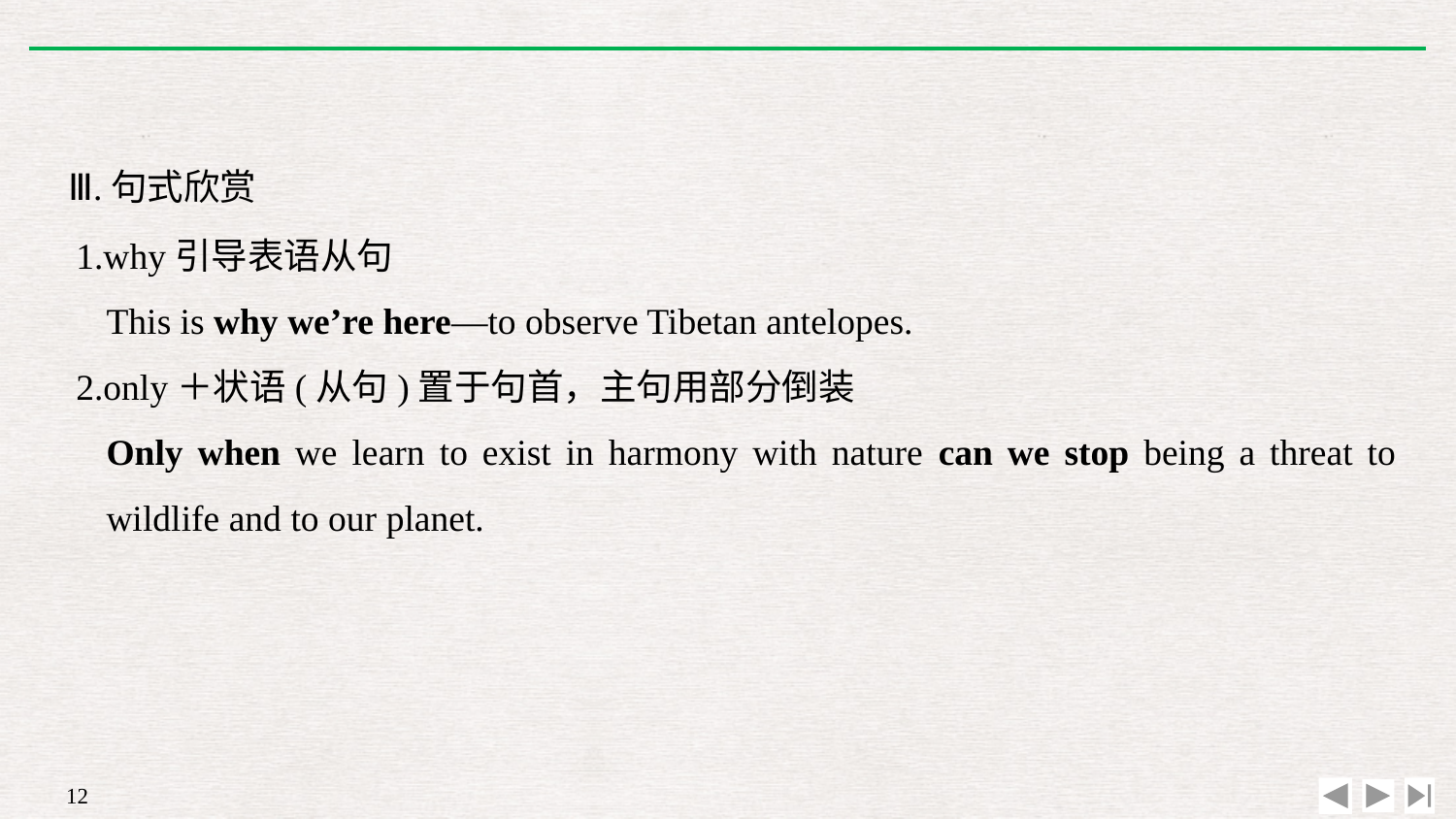

Ⅲ.句式欣赏
1.why引导表语从句
	This is why we’re here—to observe Tibetan antelopes.
2.only＋状语(从句)置于句首，主句用部分倒装
	Only when we learn to exist in harmony with nature can we stop being a threat to wildlife and to our planet.